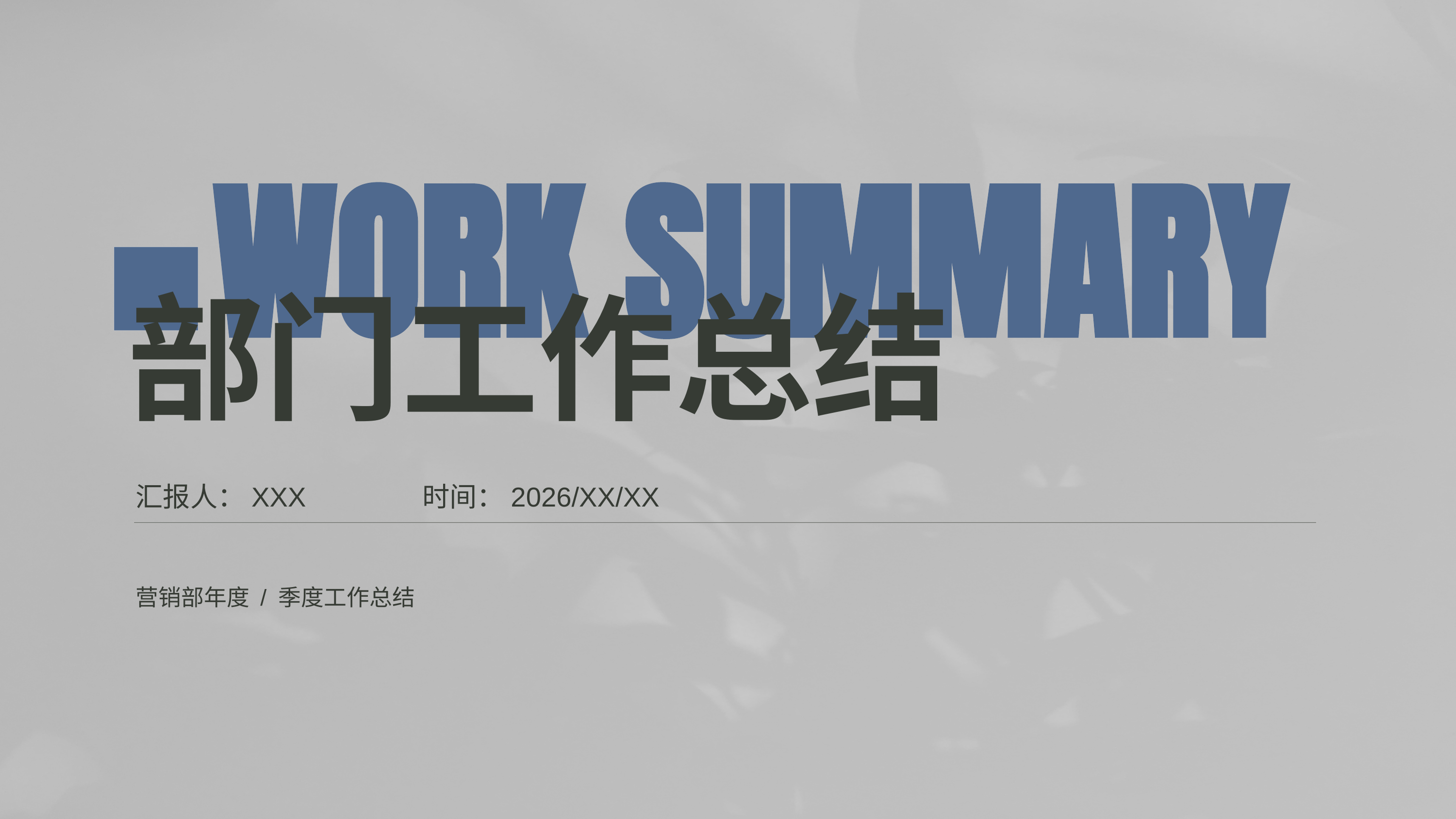

WORK SUMMARY

部门工作总结
汇报人：XXX
时间：2026/XX/XX

营销部年度 / 季度工作总结